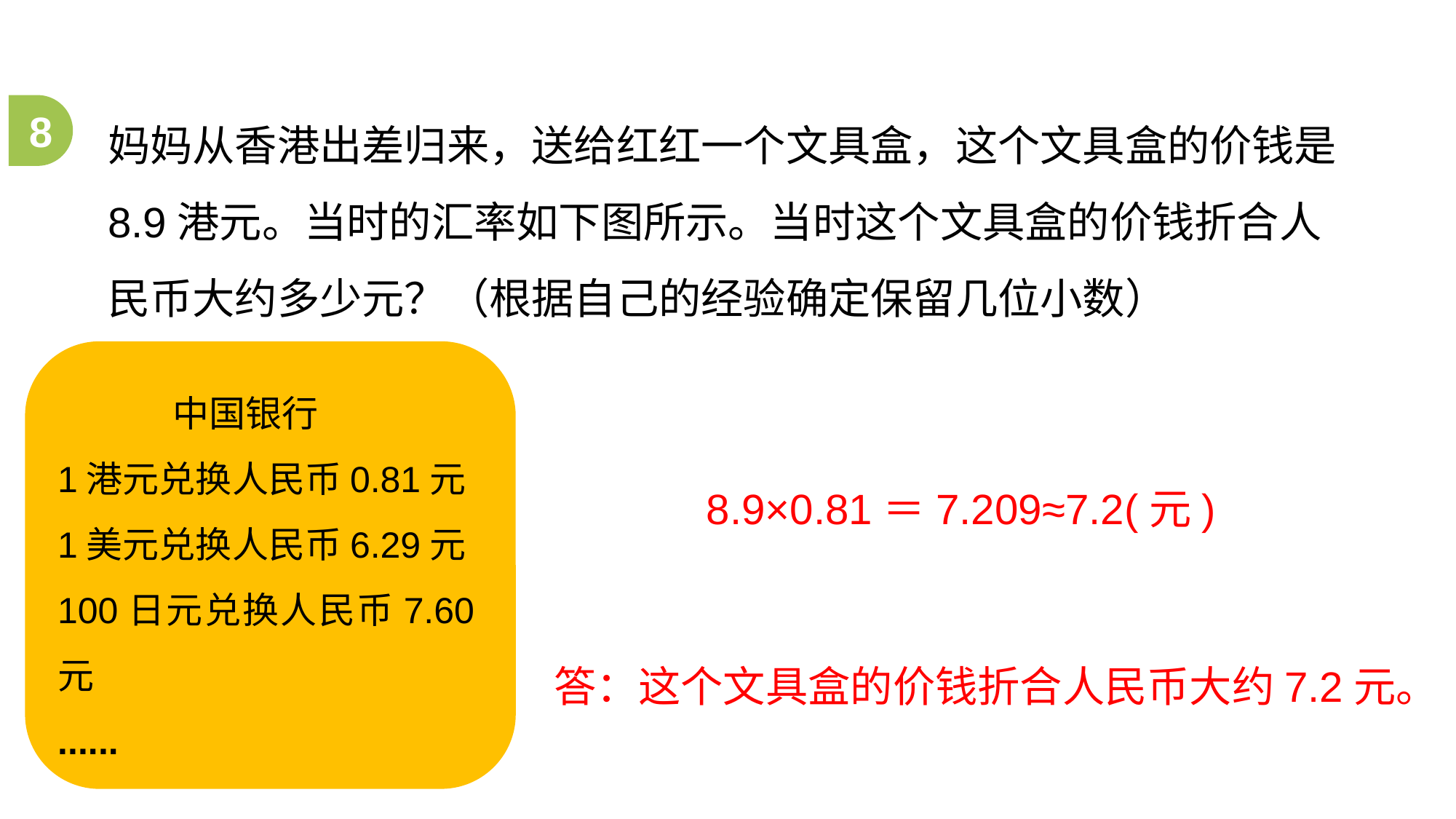

妈妈从香港出差归来，送给红红一个文具盒，这个文具盒的价钱是8.9港元。当时的汇率如下图所示。当时这个文具盒的价钱折合人民币大约多少元？（根据自己的经验确定保留几位小数）
8
             中国银行
1港元兑换人民币0.81元
1美元兑换人民币6.29元
100日元兑换人民币7.60元
......
8.9×0.81＝7.209≈7.2(元)
答：这个文具盒的价钱折合人民币大约7.2元。